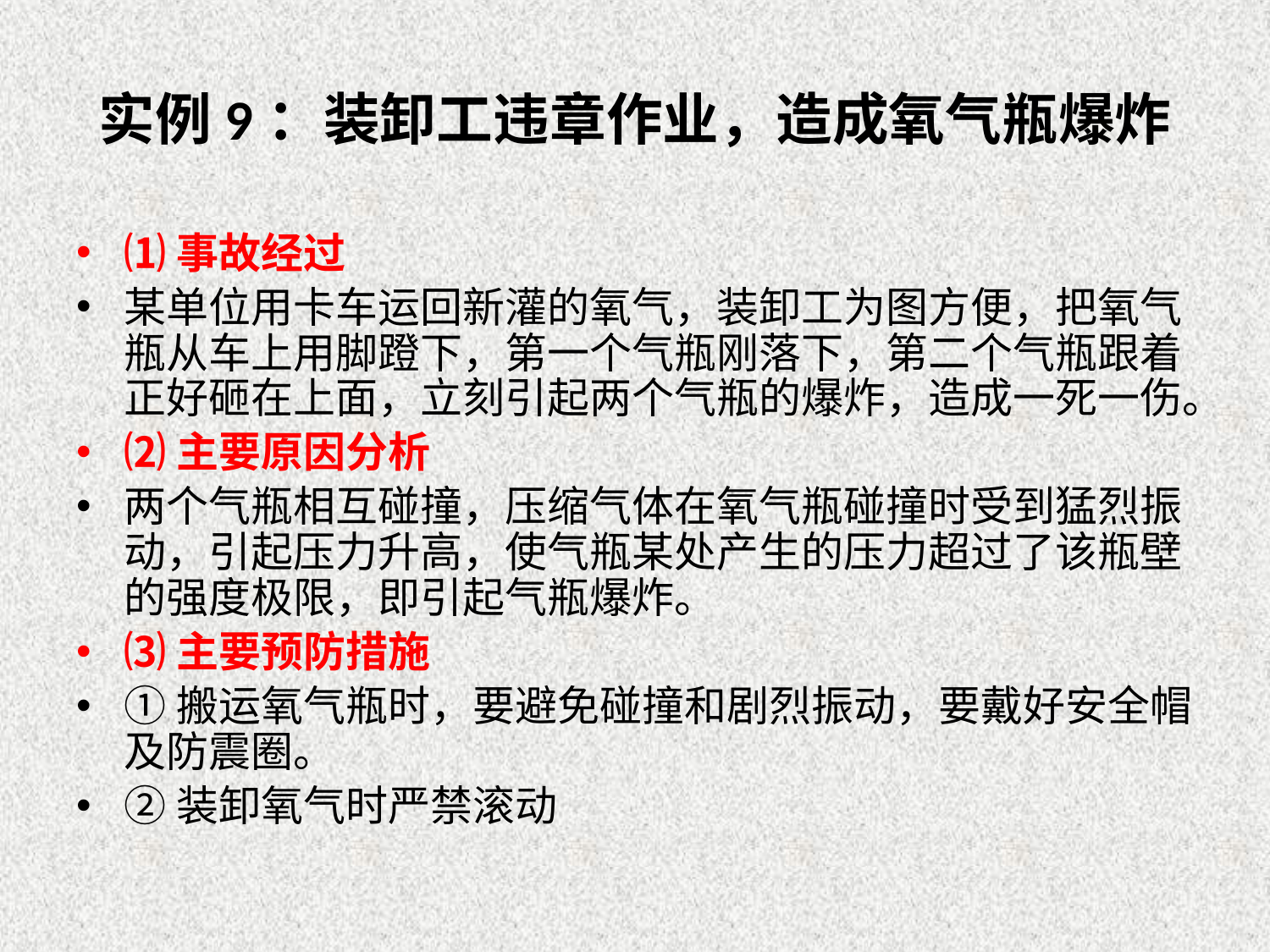

# 实例9：装卸工违章作业，造成氧气瓶爆炸

⑴事故经过
某单位用卡车运回新灌的氧气，装卸工为图方便，把氧气瓶从车上用脚蹬下，第一个气瓶刚落下，第二个气瓶跟着正好砸在上面，立刻引起两个气瓶的爆炸，造成一死一伤。
⑵主要原因分析
两个气瓶相互碰撞，压缩气体在氧气瓶碰撞时受到猛烈振动，引起压力升高，使气瓶某处产生的压力超过了该瓶壁的强度极限，即引起气瓶爆炸。
⑶主要预防措施
①搬运氧气瓶时，要避免碰撞和剧烈振动，要戴好安全帽及防震圈。
②装卸氧气时严禁滚动